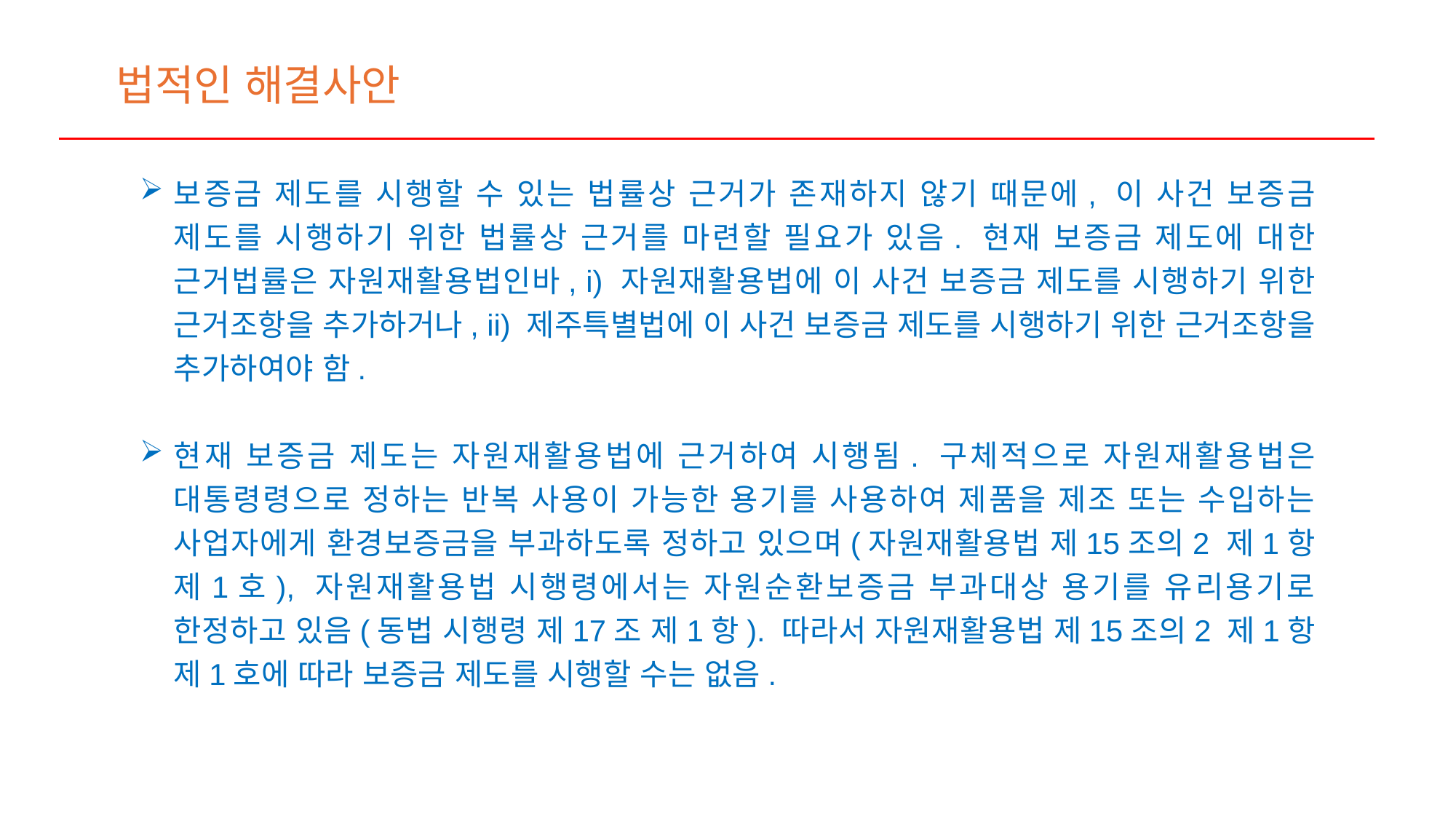

법적인 해결사안
보증금 제도를 시행할 수 있는 법률상 근거가 존재하지 않기 때문에, 이 사건 보증금 제도를 시행하기 위한 법률상 근거를 마련할 필요가 있음. 현재 보증금 제도에 대한 근거법률은 자원재활용법인바, i) 자원재활용법에 이 사건 보증금 제도를 시행하기 위한 근거조항을 추가하거나, ii) 제주특별법에 이 사건 보증금 제도를 시행하기 위한 근거조항을 추가하여야 함.

현재 보증금 제도는 자원재활용법에 근거하여 시행됨. 구체적으로 자원재활용법은 대통령령으로 정하는 반복 사용이 가능한 용기를 사용하여 제품을 제조 또는 수입하는 사업자에게 환경보증금을 부과하도록 정하고 있으며(자원재활용법 제15조의2 제1항 제1호), 자원재활용법 시행령에서는 자원순환보증금 부과대상 용기를 유리용기로 한정하고 있음(동법 시행령 제17조 제1항). 따라서 자원재활용법 제15조의2 제1항 제1호에 따라 보증금 제도를 시행할 수는 없음.